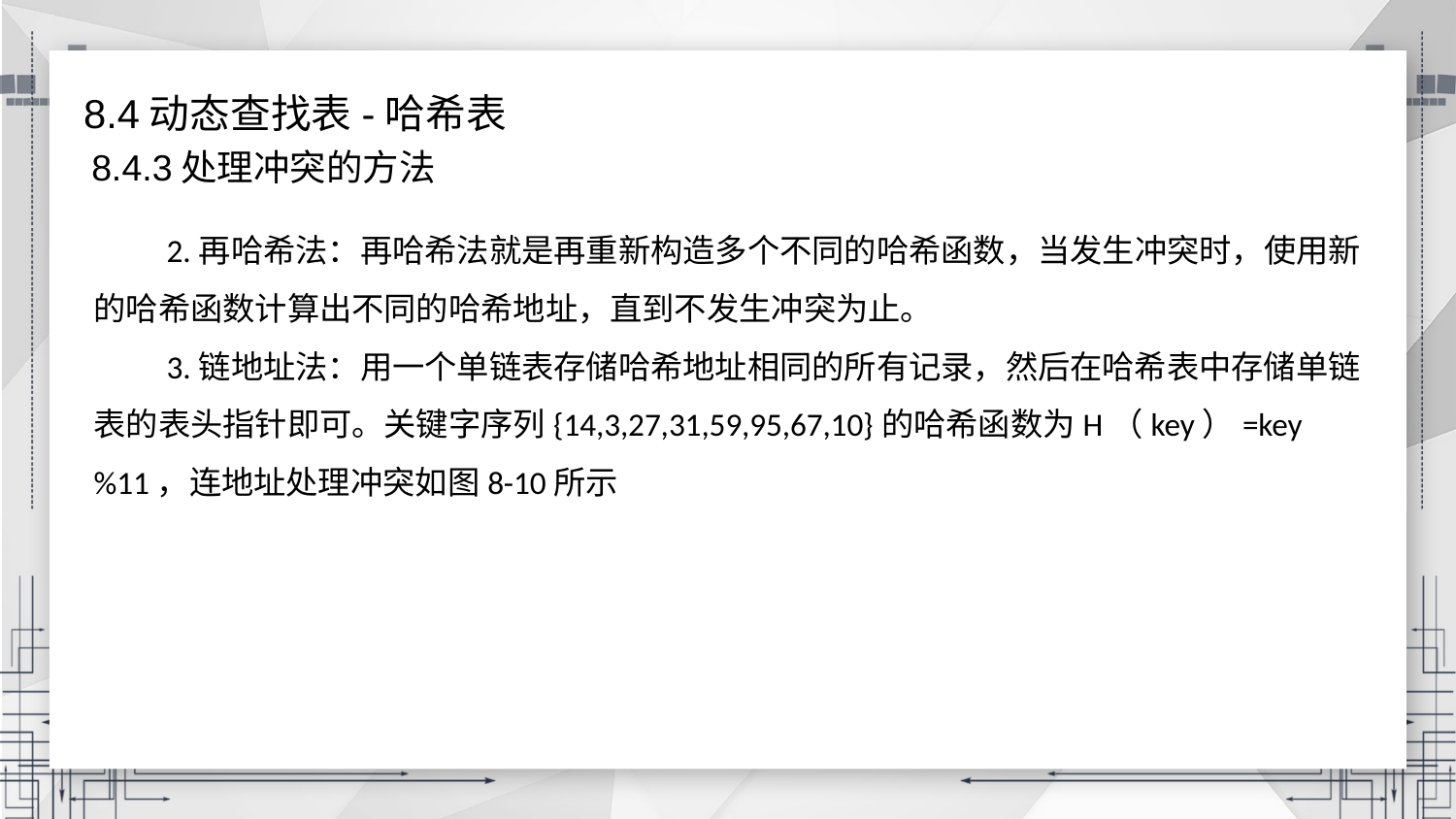

8.4动态查找表-哈希表
8.4.3处理冲突的方法

2.再哈希法：再哈希法就是再重新构造多个不同的哈希函数，当发生冲突时，使用新的哈希函数计算出不同的哈希地址，直到不发生冲突为止。
3.链地址法：用一个单链表存储哈希地址相同的所有记录，然后在哈希表中存储单链表的表头指针即可。关键字序列{14,3,27,31,59,95,67,10}的哈希函数为H（key）=key%11，连地址处理冲突如图8-10所示